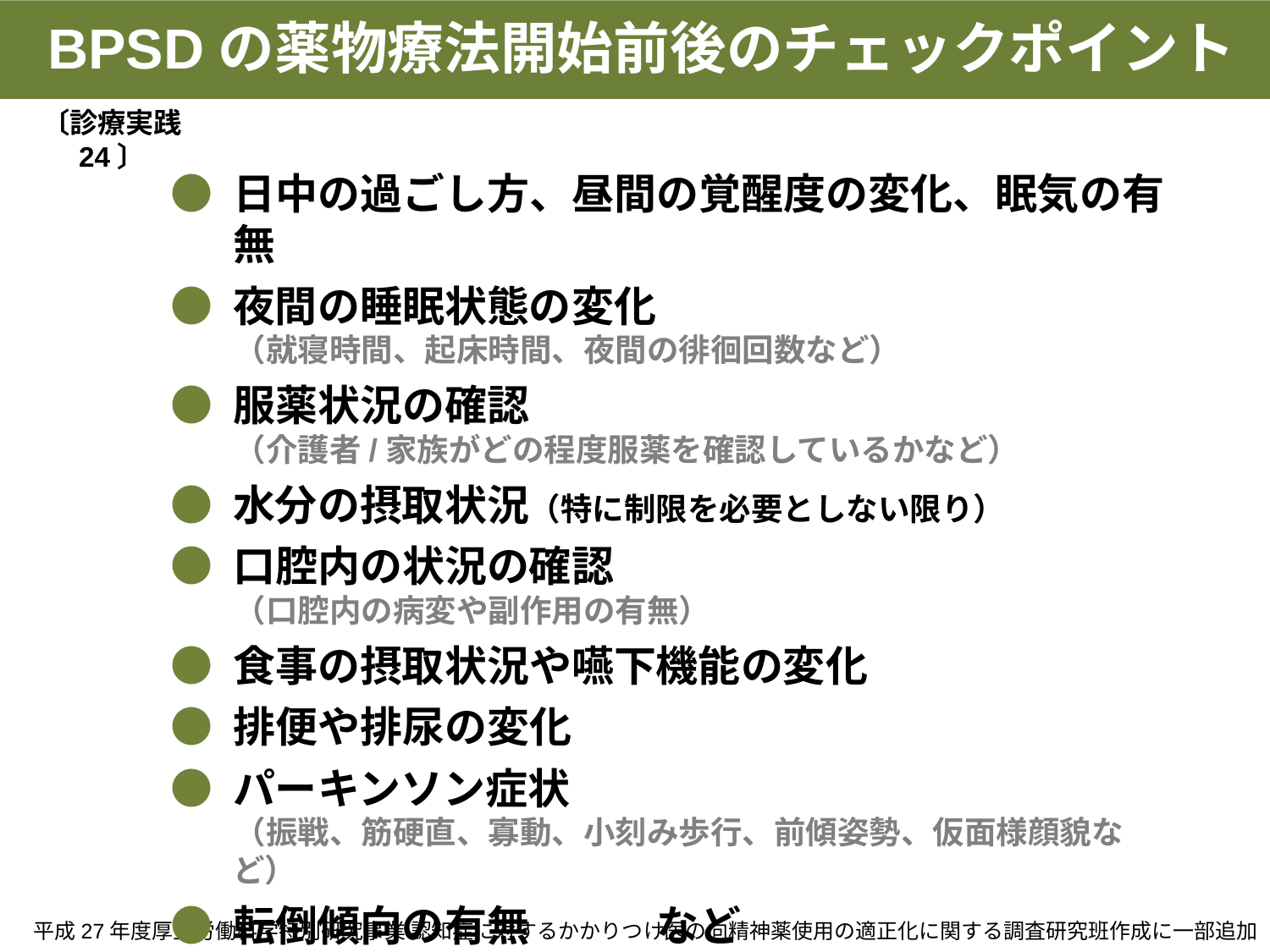

BPSDの薬物療法開始前後のチェックポイント

〔診療実践 24〕
● 日中の過ごし方、昼間の覚醒度の変化、眠気の有無
● 夜間の睡眠状態の変化
　　（就寝時間、起床時間、夜間の徘徊回数など）
● 服薬状況の確認
　　（介護者/家族がどの程度服薬を確認しているかなど）
● 水分の摂取状況（特に制限を必要としない限り）
● 口腔内の状況の確認
　　（口腔内の病変や副作用の有無）
● 食事の摂取状況や嚥下機能の変化
● 排便や排尿の変化
● パーキンソン症状
　　（振戦、筋硬直、寡動、小刻み歩行、前傾姿勢、仮面様顔貌など）
● 転倒傾向の有無　　　など
平成27年度厚生労働科学特別研究事業 認知症に対するかかりつけ医の向精神薬使用の適正化に関する調査研究班作成に一部追加